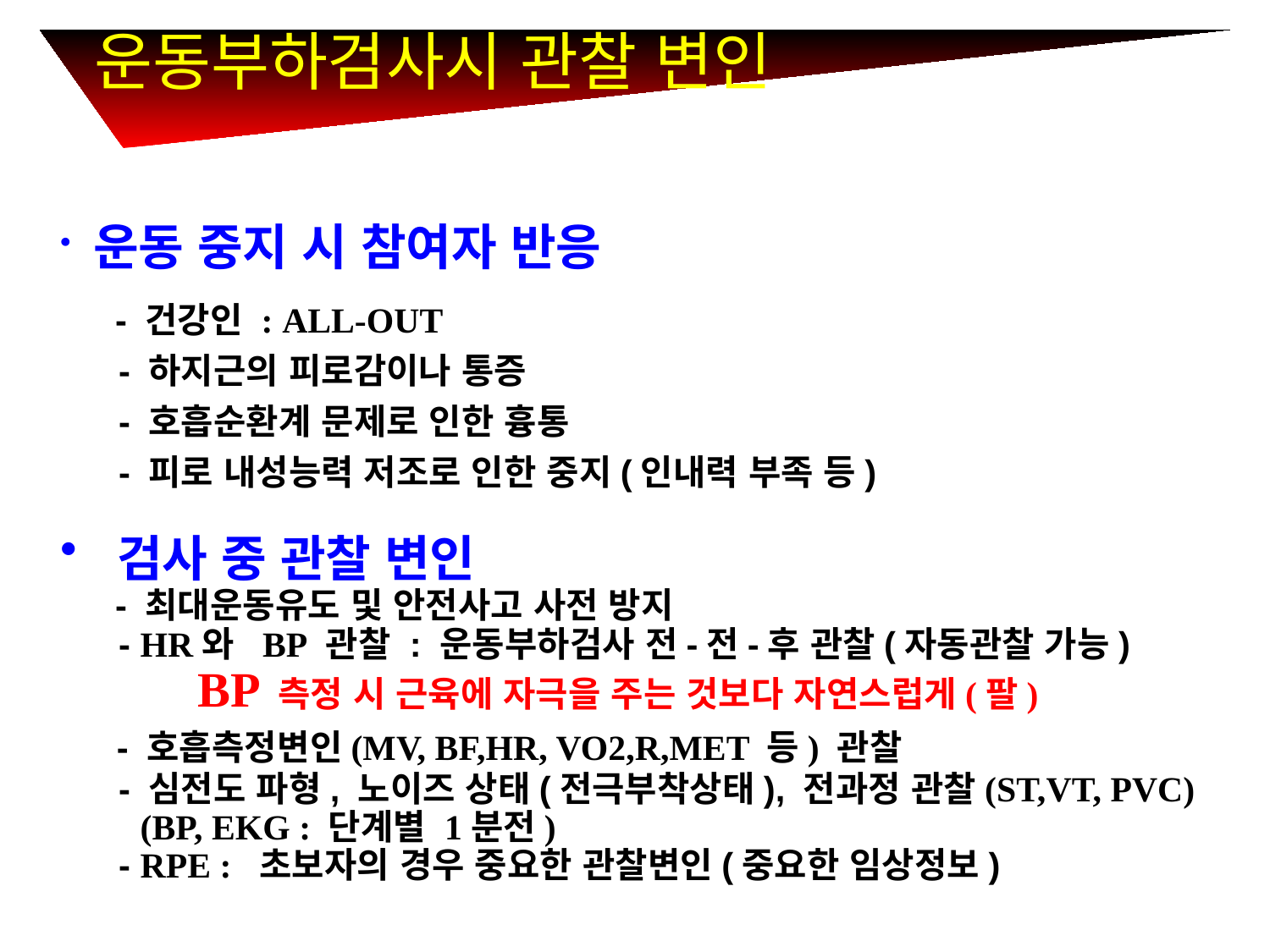

운동부하검사시 관찰 변인
  운동 중지 시 참여자 반응

    - 건강인 : ALL-OUT
      - 하지근의 피로감이나 통증
      - 호흡순환계 문제로 인한 흉통
      - 피로 내성능력 저조로 인한 중지(인내력 부족 등)

  검사 중 관찰 변인
    - 최대운동유도 및 안전사고 사전 방지
      - HR와  BP 관찰 : 운동부하검사 전-전-후 관찰(자동관찰 가능)
          BP 측정 시 근육에 자극을 주는 것보다 자연스럽게(팔)
     - 호흡측정변인(MV, BF,HR, VO2,R,MET 등) 관찰
      - 심전도 파형, 노이즈 상태(전극부착상태), 전과정 관찰(ST,VT, PVC)
         (BP, EKG : 단계별 1분전)
      - RPE :  초보자의 경우 중요한 관찰변인(중요한 임상정보)